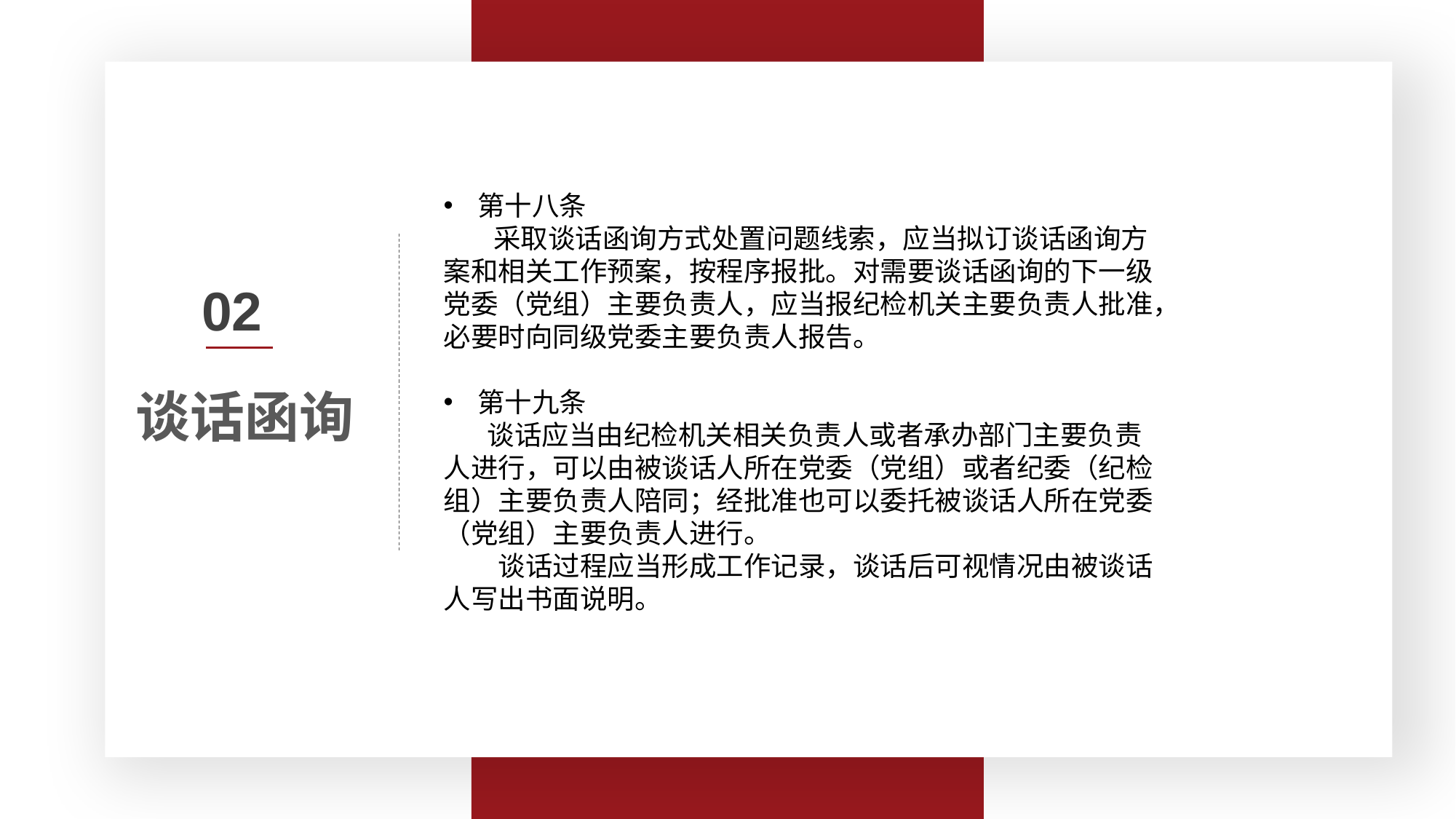

第三条 监督执纪工作应当遵循以下原则：
　　（一）坚持以习近平同志为核心的党中央集中统一领导，牢固树立政治意识、大局意识、核心意识、看齐意识，体现监督执纪的政治性，严守政治纪律和政治规矩；
　　（二）坚持纪律检查工作双重领导体制，监督执纪工作以上级纪委领导为主，线索处置、立案审查在向同级党委报告的同时必须向上级纪委报告；
　　（三）坚持以事实为依据，以党规党纪为准绳，把握政策、宽严相济，惩前毖后、治病救人；
　　（四）坚持信任不能代替监督，严格工作程序、有效管控风险点，强化对监督执纪各环节的监督制约。
第十八条
       采取谈话函询方式处置问题线索，应当拟订谈话函询方案和相关工作预案，按程序报批。对需要谈话函询的下一级党委（党组）主要负责人，应当报纪检机关主要负责人批准，必要时向同级党委主要负责人报告。

第十九条
      谈话应当由纪检机关相关负责人或者承办部门主要负责人进行，可以由被谈话人所在党委（党组）或者纪委（纪检组）主要负责人陪同；经批准也可以委托被谈话人所在党委（党组）主要负责人进行。
　　谈话过程应当形成工作记录，谈话后可视情况由被谈话人写出书面说明。

谈话函询

02